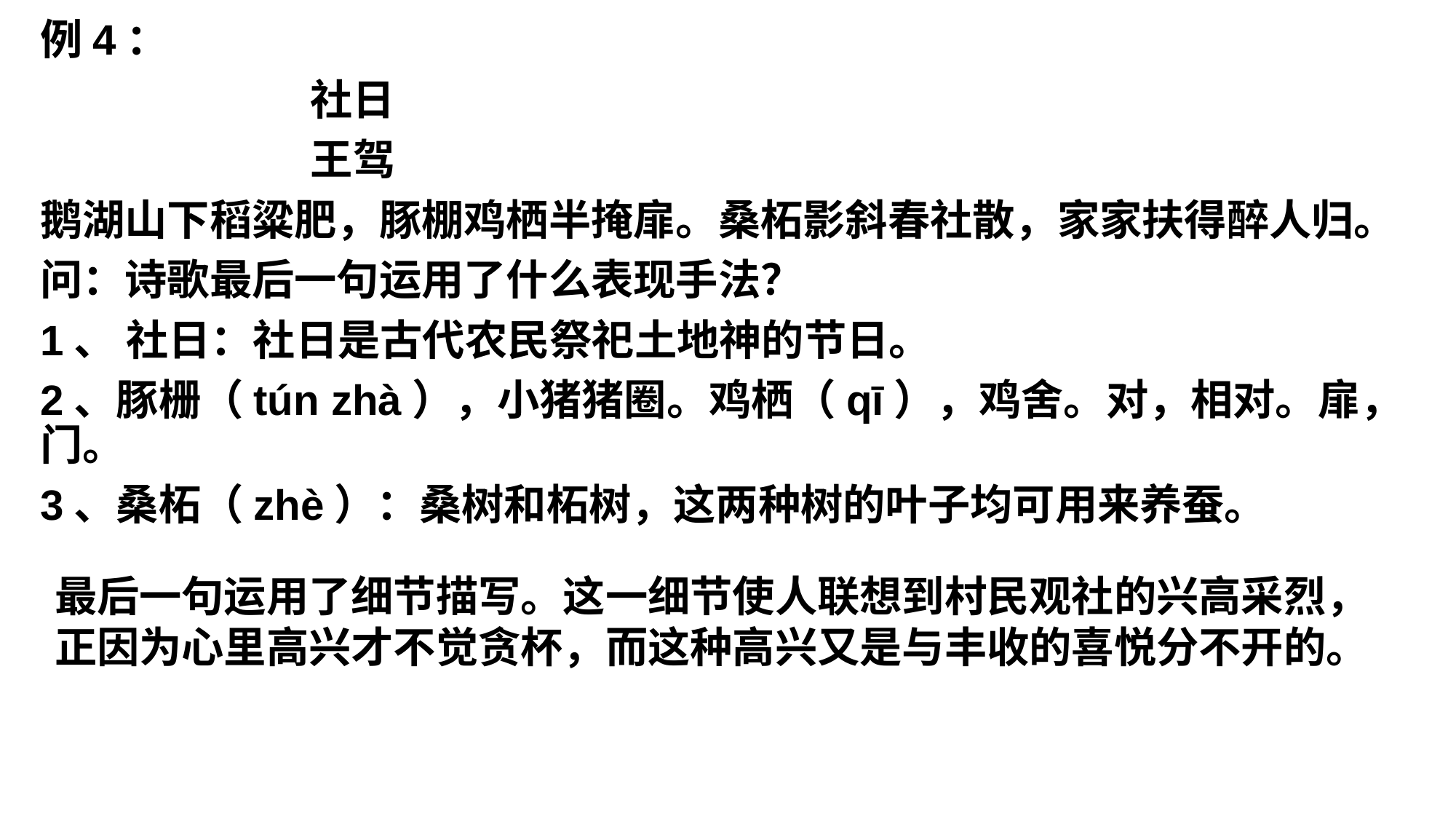

例4：
                           社日
                           王驾
鹅湖山下稻粱肥，豚棚鸡栖半掩扉。桑柘影斜春社散，家家扶得醉人归。
问：诗歌最后一句运用了什么表现手法？
1、 社日：社日是古代农民祭祀土地神的节日。
2、豚栅（tún zhà），小猪猪圈。鸡栖（qī），鸡舍。对，相对。扉，门。
3、桑柘（zhè）：桑树和柘树，这两种树的叶子均可用来养蚕。
最后一句运用了细节描写。这一细节使人联想到村民观社的兴高采烈，正因为心里高兴才不觉贪杯，而这种高兴又是与丰收的喜悦分不开的。